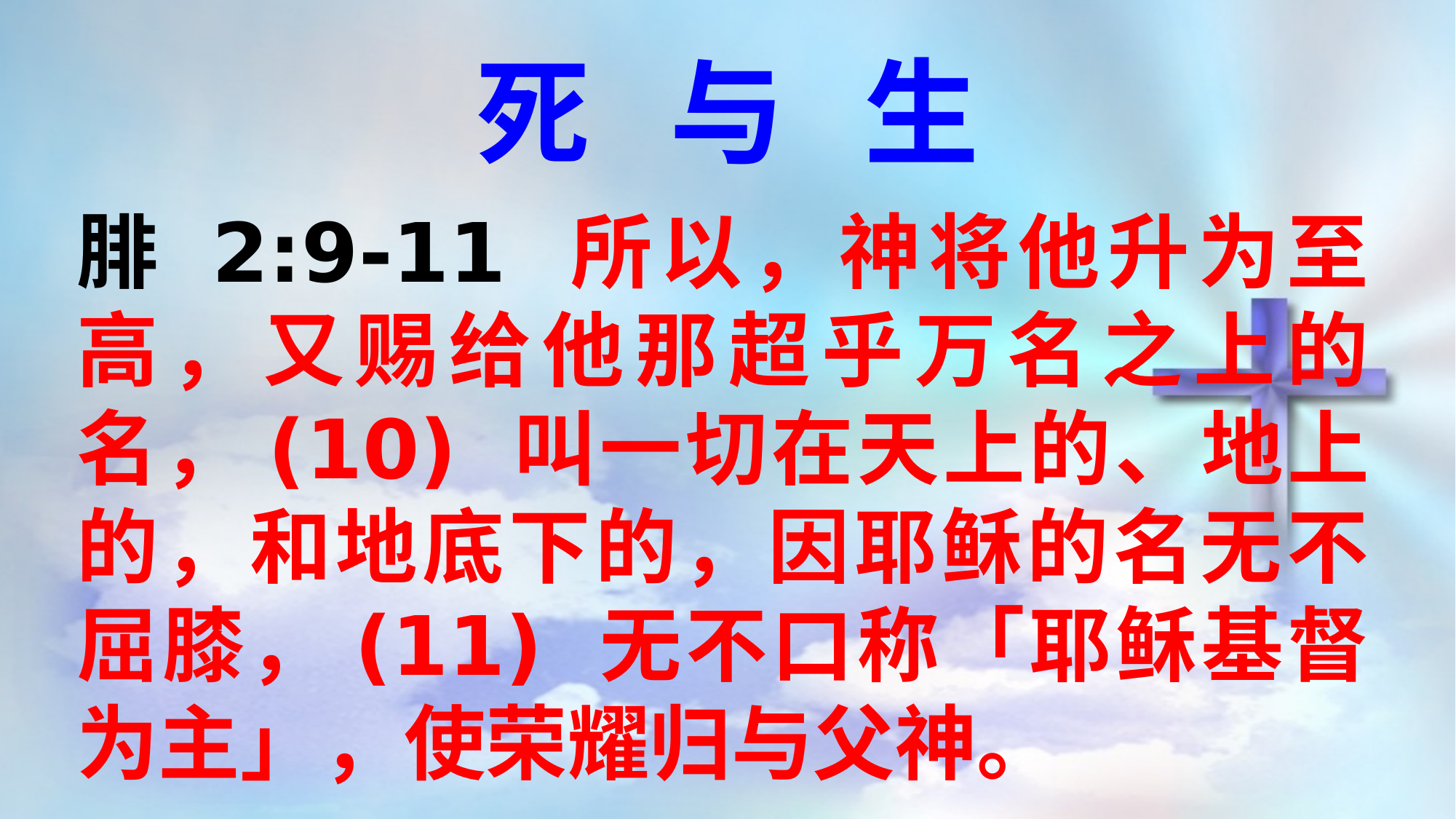

死  与  生
腓 2:9-11 所以，神将他升为至高，又赐给他那超乎万名之上的名，(10) 叫一切在天上的、地上的，和地底下的，因耶稣的名无不屈膝，(11) 无不口称「耶稣基督为主」，使荣耀归与父神。